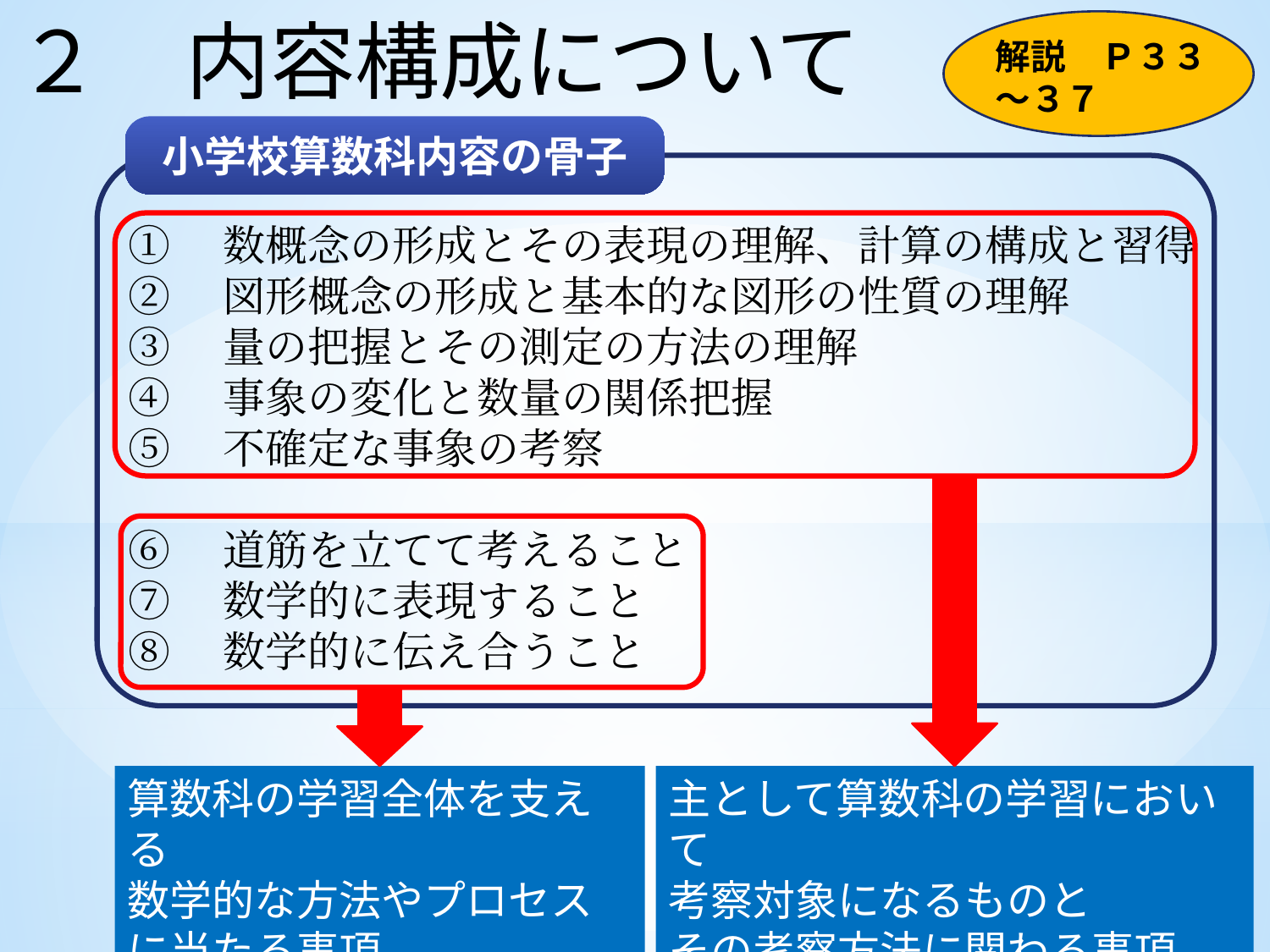

２　内容構成について

解説　Ｐ３３
～３７
小学校算数科内容の骨子

①　数概念の形成とその表現の理解、計算の構成と習得
②　図形概念の形成と基本的な図形の性質の理解
③　量の把握とその測定の方法の理解
④　事象の変化と数量の関係把握
⑤　不確定な事象の考察

⑥　道筋を立てて考えること
⑦　数学的に表現すること
⑧　数学的に伝え合うこと

算数科の学習全体を支える
数学的な方法やプロセス
に当たる事項
主として算数科の学習において
考察対象になるものと
その考察方法に関わる事項